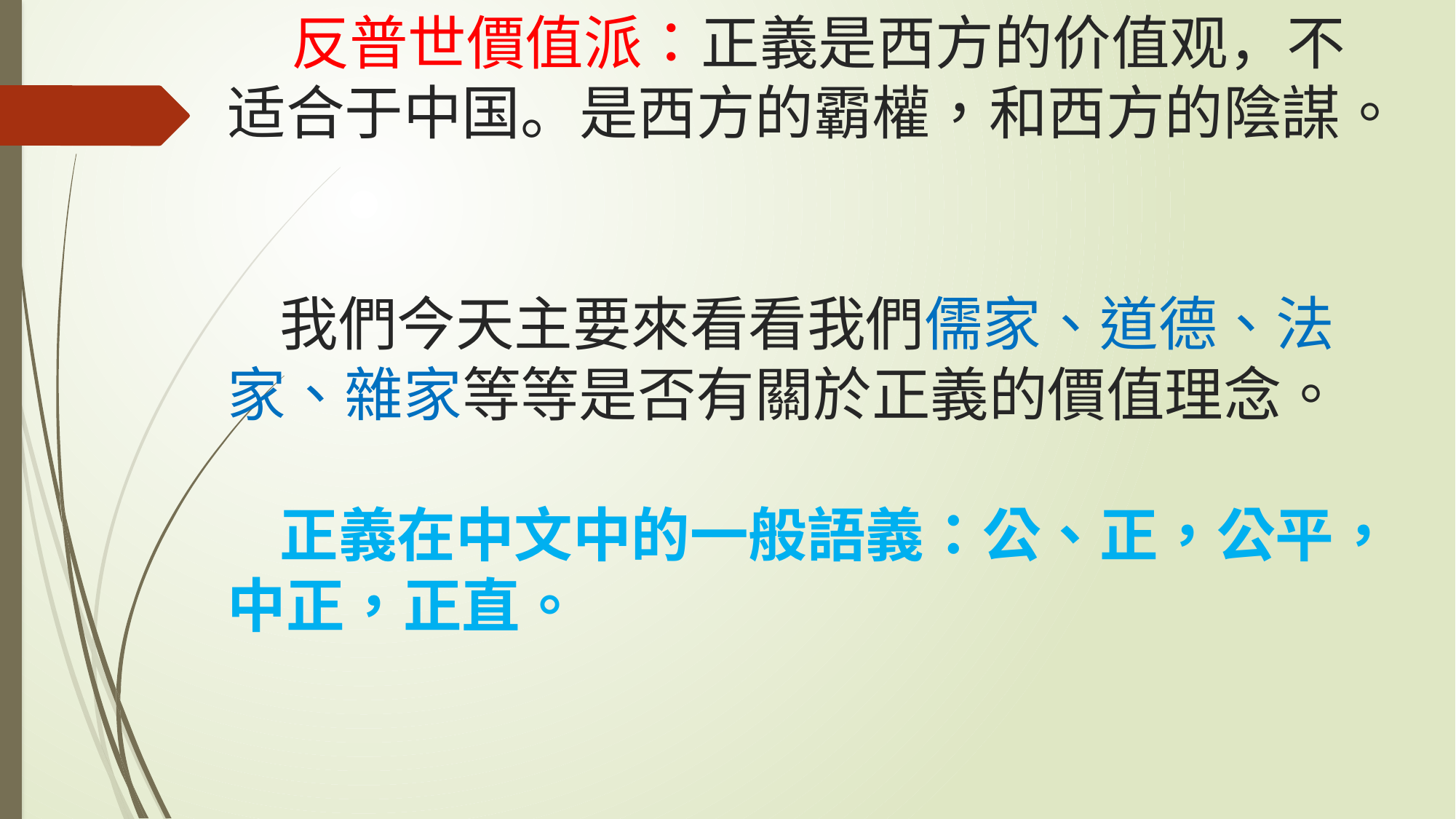

# 反普世價值派：正義是西方的价值观，不适合于中国。是西方的霸權，和西方的陰謀。 我們今天主要來看看我們儒家、道德、法家、雜家等等是否有關於正義的價值理念。 正義在中文中的一般語義：公、正，公平，中正，正直。